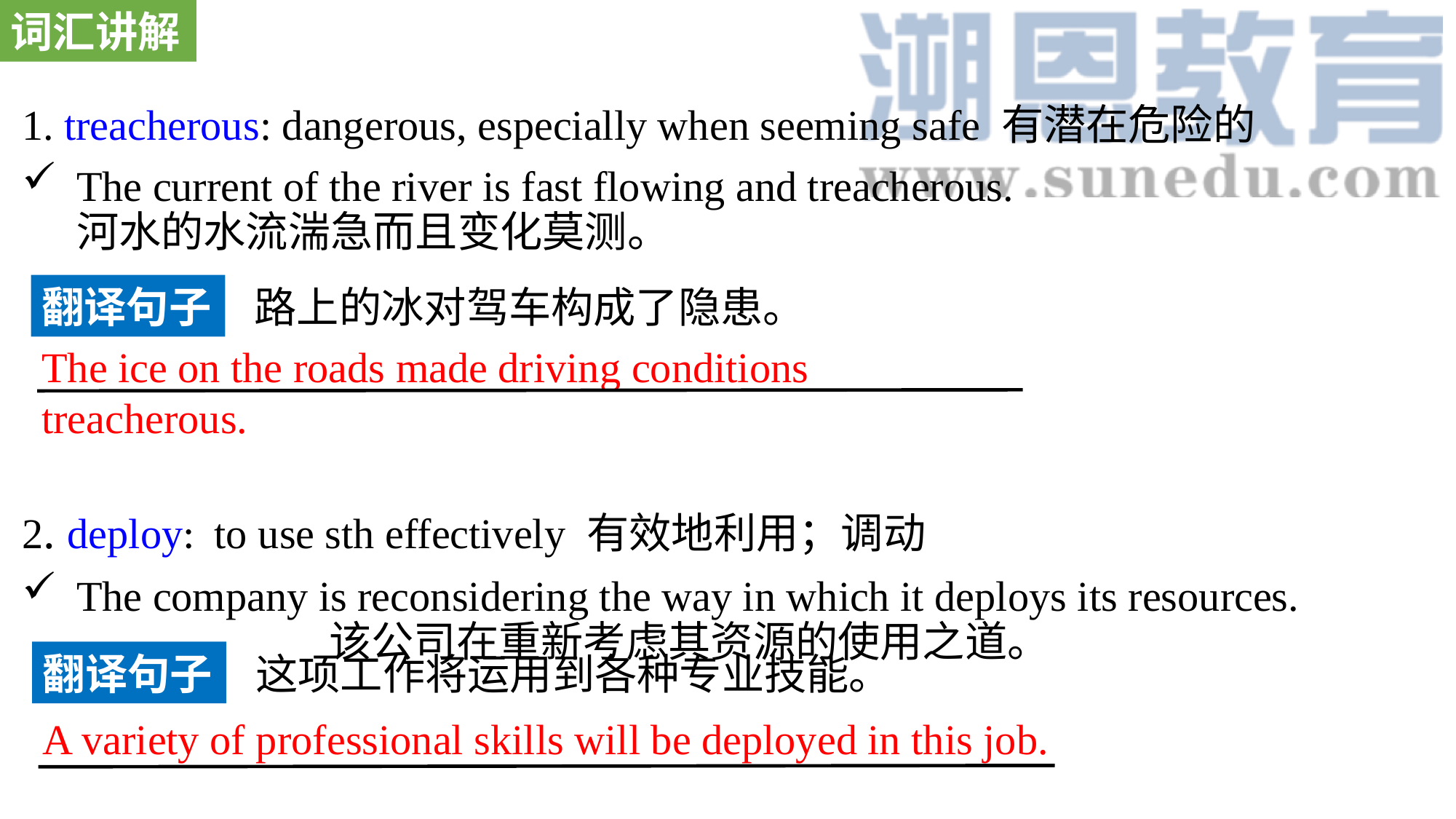

词汇讲解
1. treacherous: dangerous, especially when seeming safe 有潜在危险的
The current of the river is fast flowing and treacherous.                                      河水的水流湍急而且变化莫测。

2. deploy:  to use sth effectively 有效地利用；调动
The company is reconsidering the way in which it deploys its resources.                                     该公司在重新考虑其资源的使用之道。
翻译句子
路上的冰对驾车构成了隐患。
The ice on the roads made driving conditions treacherous.
翻译句子
这项工作将运用到各种专业技能。

A variety of professional skills will be deployed in this job.